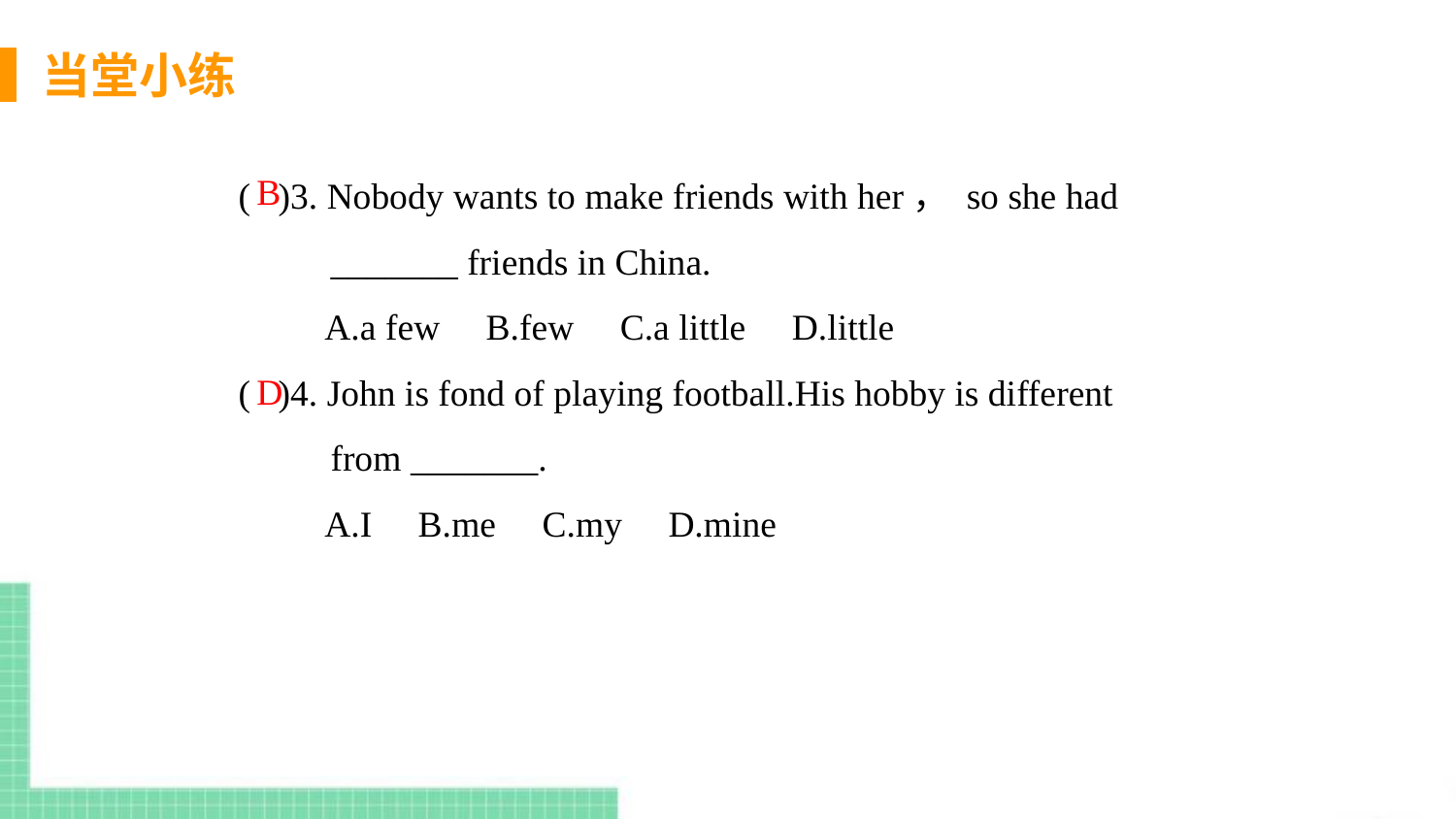

当堂小练

(   )3. Nobody wants to make friends with her， so she had
          _______ friends in China.
A.a few     B.few     C.a little     D.little
(   )4. John is fond of playing football.His hobby is different
          from _______.
A.I     B.me     C.my     D.mine
B
D